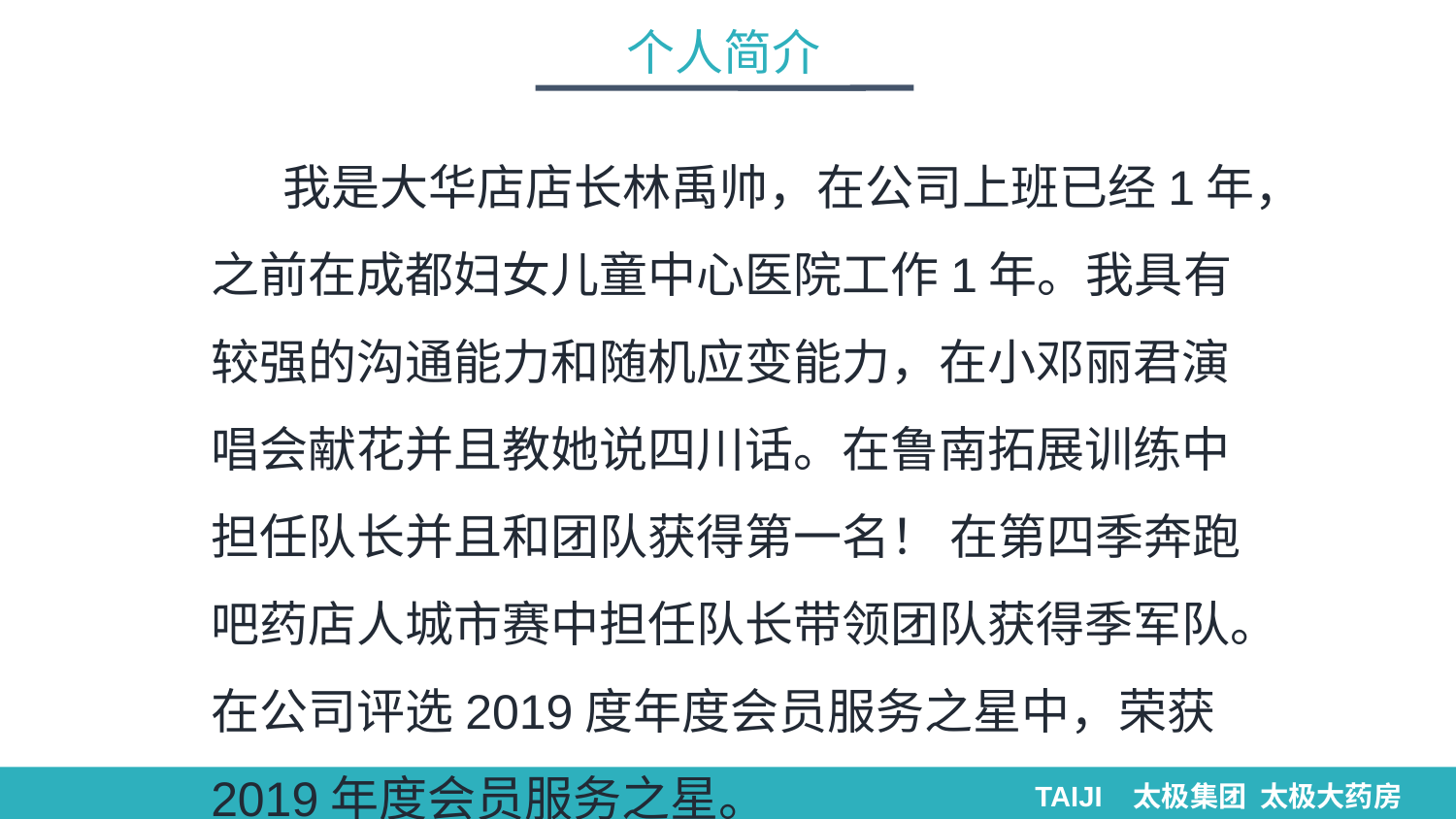

个人简介
我是大华店店长林禹帅，在公司上班已经1年，之前在成都妇女儿童中心医院工作1年。我具有较强的沟通能力和随机应变能力，在小邓丽君演唱会献花并且教她说四川话。在鲁南拓展训练中担任队长并且和团队获得第一名！ 在第四季奔跑吧药店人城市赛中担任队长带领团队获得季军队。在公司评选2019度年度会员服务之星中，荣获2019年度会员服务之星。

TAIJI   太极集团  太极大药房